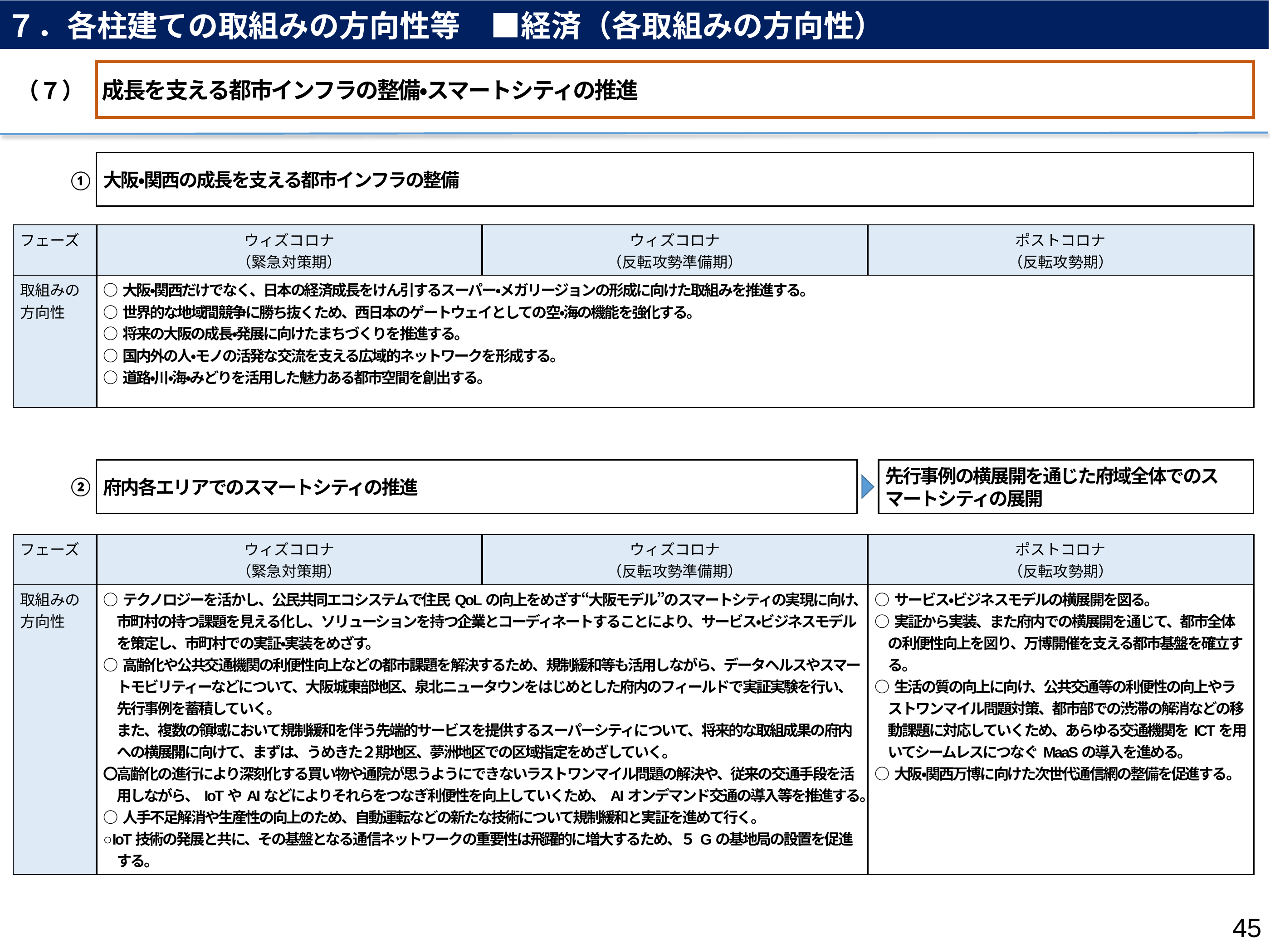

７．各柱建ての取組みの方向性等　■経済（各取組みの方向性）
成長を支える都市インフラの整備・スマートシティの推進
（７）
大阪・関西の成長を支える都市インフラの整備
①
| フェーズ | ウィズコロナ （緊急対策期） | ウィズコロナ （反転攻勢準備期） | ポストコロナ （反転攻勢期） |
| --- | --- | --- | --- |
| 取組みの 方向性 | ○大阪・関西だけでなく、日本の経済成長をけん引するスーパー・メガリージョンの形成に向けた取組みを推進する。 ○世界的な地域間競争に勝ち抜くため、西日本のゲートウェイとしての空・海の機能を強化する。 ○将来の大阪の成長・発展に向けたまちづくりを推進する。 ○国内外の人・モノの活発な交流を支える広域的ネットワークを形成する。 ○道路・川・海・みどりを活用した魅力ある都市空間を創出する。 |  |  |
府内各エリアでのスマートシティの推進
先行事例の横展開を通じた府域全体でのスマートシティの展開
②

| フェーズ | ウィズコロナ （緊急対策期） | ウィズコロナ （反転攻勢準備期） | ポストコロナ （反転攻勢期） |
| --- | --- | --- | --- |
| 取組みの 方向性 | ○テクノロジーを活かし、公民共同エコシステムで住民QoLの向上をめざす“大阪モデル”のスマートシティの実現に向け、市町村の持つ課題を見える化し、ソリューションを持つ企業とコーディネートすることにより、サービス・ビジネスモデルを策定し、市町村での実証・実装をめざす。 ○高齢化や公共交通機関の利便性向上などの都市課題を解決するため、規制緩和等も活用しながら、データヘルスやスマートモビリティーなどについて、大阪城東部地区、泉北ニュータウンをはじめとした府内のフィールドで実証実験を行い、先行事例を蓄積していく。 　また、複数の領域において規制緩和を伴う先端的サービスを提供するスーパーシティについて、将来的な取組成果の府内への横展開に向けて、まずは、うめきた２期地区、夢洲地区での区域指定をめざしていく。 〇高齢化の進行により深刻化する買い物や通院が思うようにできないラストワンマイル問題の解決や、従来の交通手段を活用しながら、IoTやAIなどによりそれらをつなぎ利便性を向上していくため、AIオンデマンド交通の導入等を推進する。 ○人手不足解消や生産性の向上のため、自動運転などの新たな技術について規制緩和と実証を進めて行く。 ○IoT技術の発展と共に、その基盤となる通信ネットワークの重要性は飛躍的に増大するため、５Gの基地局の設置を促進する。 |  | ○サービス・ビジネスモデルの横展開を図る。 ○実証から実装、また府内での横展開を通じて、都市全体の利便性向上を図り、万博開催を支える都市基盤を確立する。 ○生活の質の向上に向け、公共交通等の利便性の向上やラストワンマイル問題対策、都市部での渋滞の解消などの移動課題に対応していくため、あらゆる交通機関をICTを用いてシームレスにつなぐMaaSの導入を進める。 ○大阪・関西万博に向けた次世代通信網の整備を促進する。 |
45